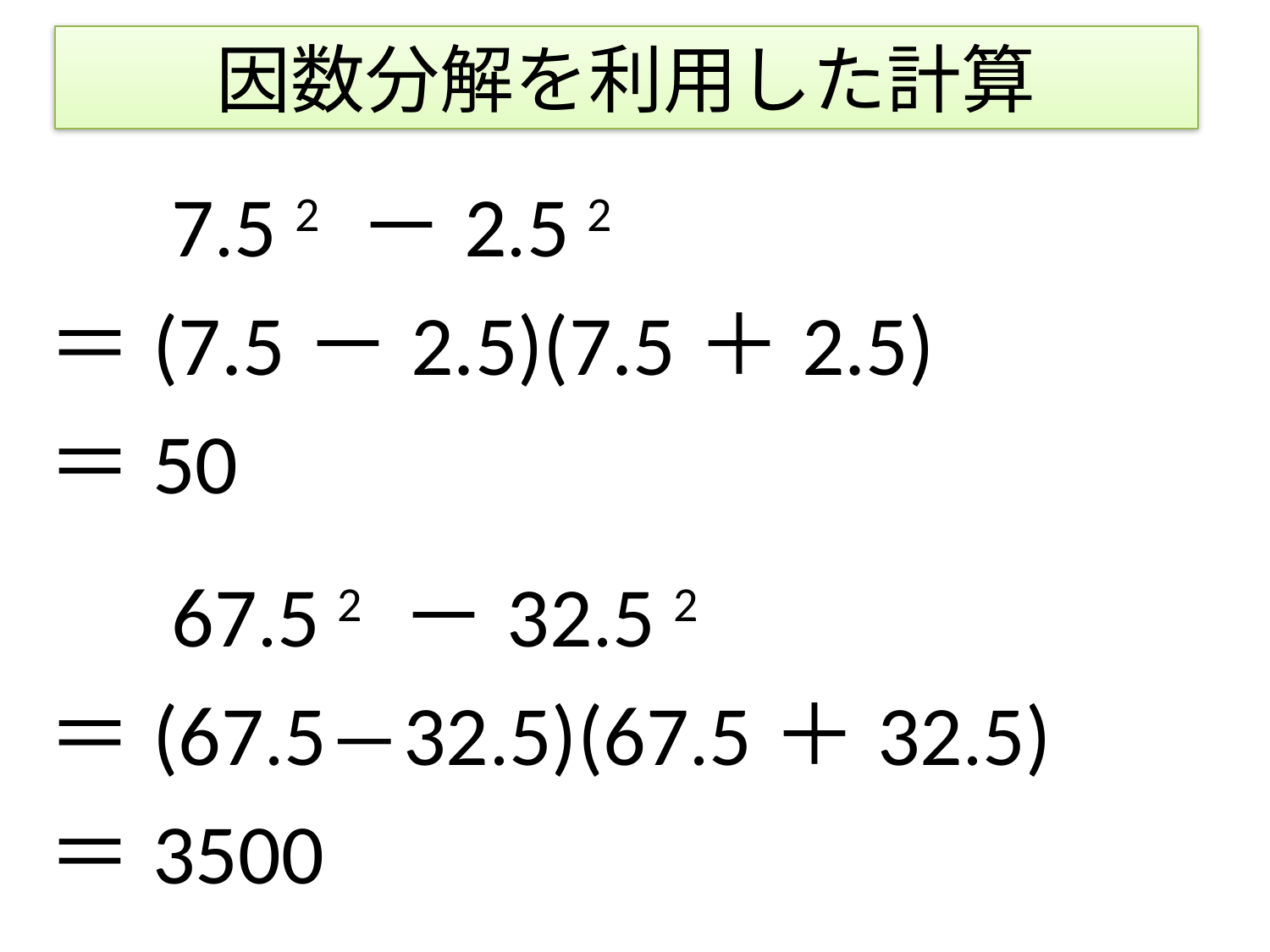

# 因数分解を利用した計算
　 7.5 2 －2.5 2
＝(7.5－2.5)(7.5＋2.5)
＝50
　 67.5 2 －32.5 2
＝(67.5―32.5)(67.5＋32.5)
＝3500